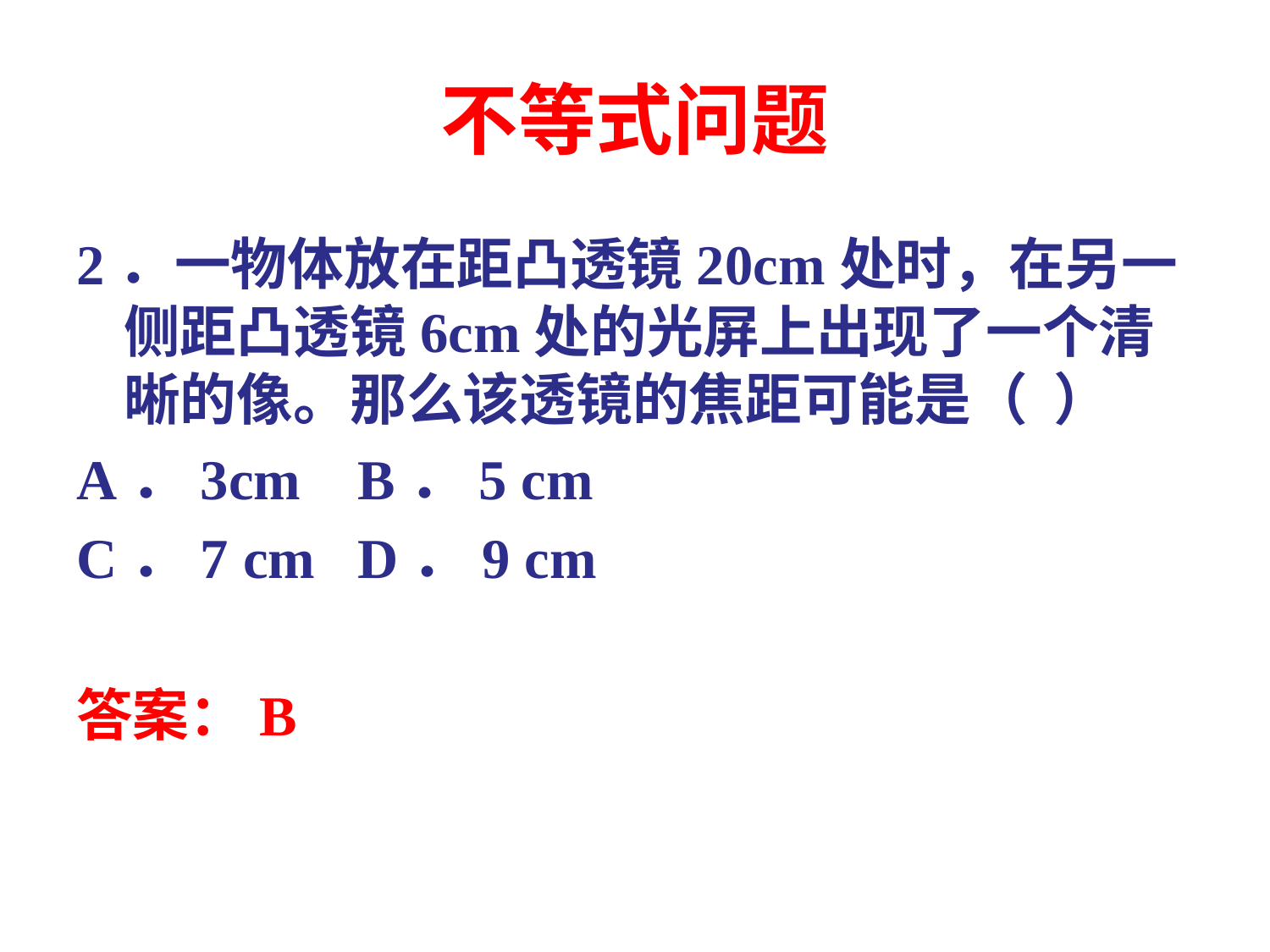

# 不等式问题
2．一物体放在距凸透镜20cm处时，在另一侧距凸透镜6cm处的光屏上出现了一个清晰的像。那么该透镜的焦距可能是（  ）
A．3cm    B．5 cm
C．7 cm   D．9 cm

答案：B